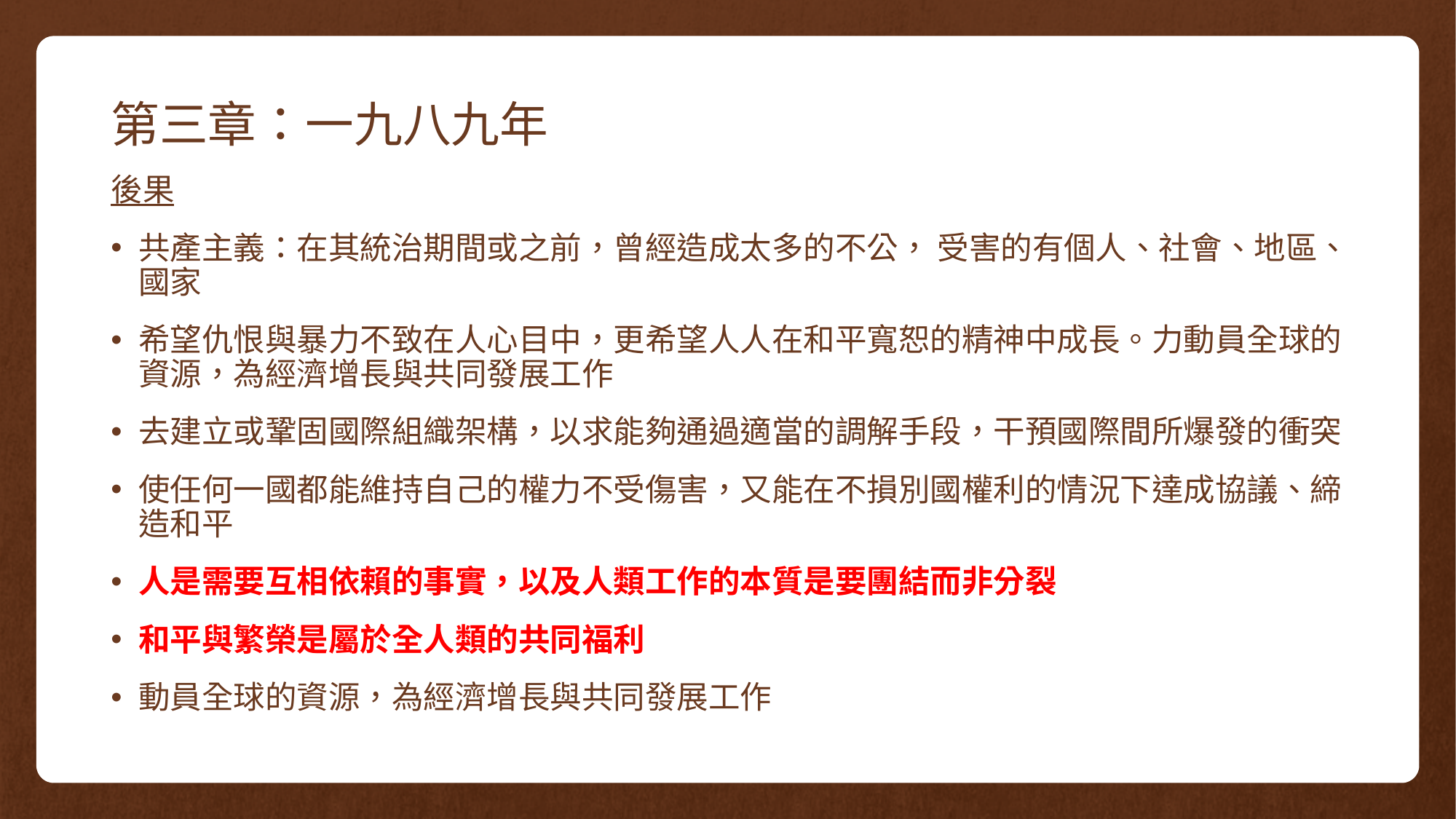

# 第三章：一九八九年
後果
共產主義：在其統治期間或之前，曾經造成太多的不公， 受害的有個人、社會、地區、國家
希望仇恨與暴力不致在人心目中，更希望人人在和平寬恕的精神中成長。力動員全球的資源，為經濟增長與共同發展工作
去建立或鞏固國際組織架構，以求能夠通過適當的調解手段，干預國際間所爆發的衝突
使任何一國都能維持自己的權力不受傷害，又能在不損別國權利的情況下達成協議、締造和平
人是需要互相依賴的事實，以及人類工作的本質是要團結而非分裂
和平與繁榮是屬於全人類的共同福利
動員全球的資源，為經濟增長與共同發展工作